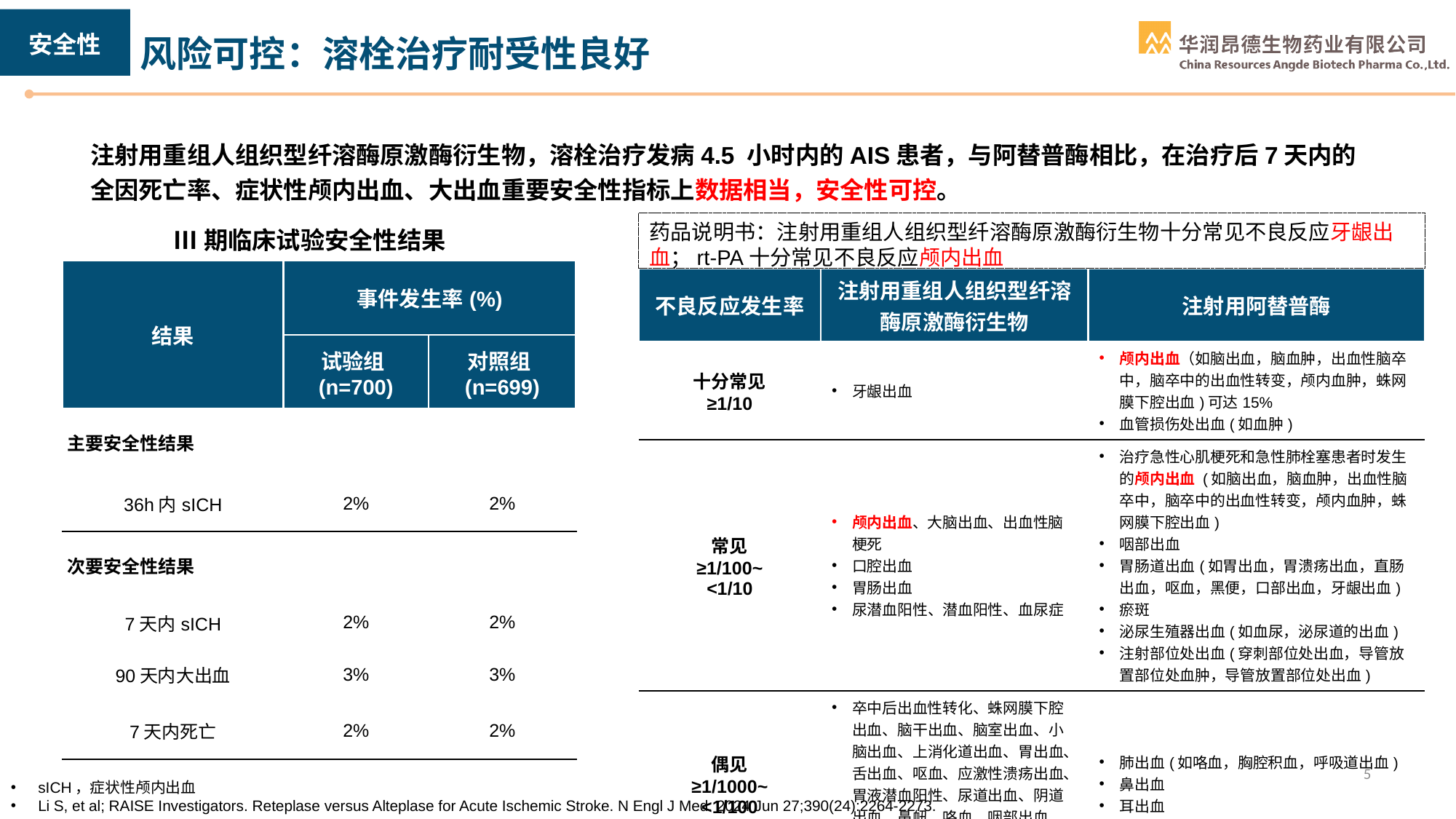

安全性
# 风险可控：溶栓治疗耐受性良好
注射用重组人组织型纤溶酶原激酶衍生物，溶栓治疗发病4.5 小时内的AIS患者，与阿替普酶相比，在治疗后7天内的全因死亡率、症状性颅内出血、大出血重要安全性指标上数据相当，安全性可控。
药品说明书：注射用重组人组织型纤溶酶原激酶衍生物十分常见不良反应牙龈出血；rt-PA十分常见不良反应颅内出血
Ⅲ期临床试验安全性结果
| 结果 | 事件发生率(%) |  |
| --- | --- | --- |
|  | 试验组(n=700) | 对照组(n=699) |
| 主要安全性结果 |  |  |
| 36h内sICH | 2% | 2% |
| 次要安全性结果 |  |  |
| 7天内sICH | 2% | 2% |
| 90天内大出血 | 3% | 3% |
| 7天内死亡 | 2% | 2% |
| 不良反应发生率 | 注射用重组人组织型纤溶酶原激酶衍生物 | 注射用阿替普酶 |
| --- | --- | --- |
| 十分常见 ≥1/10 | 牙龈出血 | 颅内出血（如脑出血，脑血肿，出血性脑卒中，脑卒中的出血性转变，颅内血肿，蛛网膜下腔出血)可达15% 血管损伤处出血(如血肿) |
| 常见 ≥1/100~ <1/10 | 颅内出血、大脑出血、出血性脑梗死 口腔出血 胃肠出血 尿潜血阳性、潜血阳性、血尿症 | 治疗急性心肌梗死和急性肺栓塞患者时发生的颅内出血 (如脑出血，脑血肿，出血性脑卒中，脑卒中的出血性转变，颅内血肿，蛛网膜下腔出血) 咽部出血 胃肠道出血(如胃出血，胃溃疡出血，直肠出血，呕血，黑便，口部出血，牙龈出血) 瘀斑 泌尿生殖器出血(如血尿，泌尿道的出血) 注射部位处出血(穿刺部位处出血，导管放置部位处血肿，导管放置部位处出血) |
| 偶见 ≥1/1000~ <1/100 | 卒中后出血性转化、蛛网膜下腔出血、脑干出血、脑室出血、小脑出血、上消化道出血、胃出血、舌出血、呕血、应激性溃疡出血、胃液潜血阳性、尿道出血、阴道出血、鼻衄、咯血、咽部出血、皮下出血、青紫、瘀点、血肿、出血、结膜出血、皮下血肿 | 肺出血(如咯血，胸腔积血，呼吸道出血) 鼻出血 耳出血 |
sICH，症状性颅内出血
Li S, et al; RAISE Investigators. Reteplase versus Alteplase for Acute Ischemic Stroke. N Engl J Med. 2024 Jun 27;390(24):2264-2273.